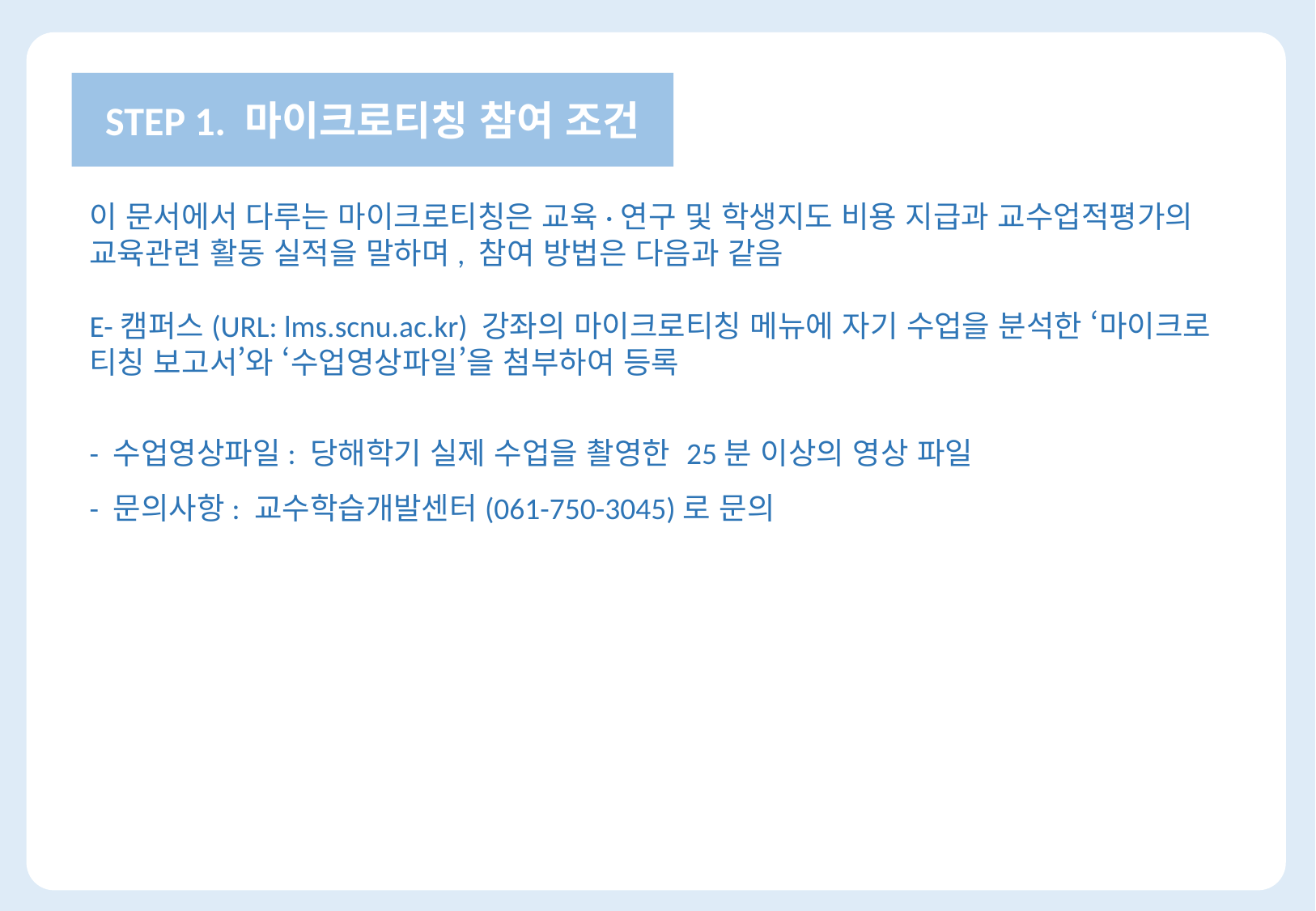

STEP 1. 마이크로티칭 참여 조건
이 문서에서 다루는 마이크로티칭은 교육·연구 및 학생지도 비용 지급과 교수업적평가의
교육관련 활동 실적을 말하며, 참여 방법은 다음과 같음

E-캠퍼스(URL: lms.scnu.ac.kr) 강좌의 마이크로티칭 메뉴에 자기 수업을 분석한 ‘마이크로
티칭 보고서’와 ‘수업영상파일’을 첨부하여 등록

- 수업영상파일: 당해학기 실제 수업을 촬영한 25분 이상의 영상 파일
- 문의사항: 교수학습개발센터(061-750-3045)로 문의